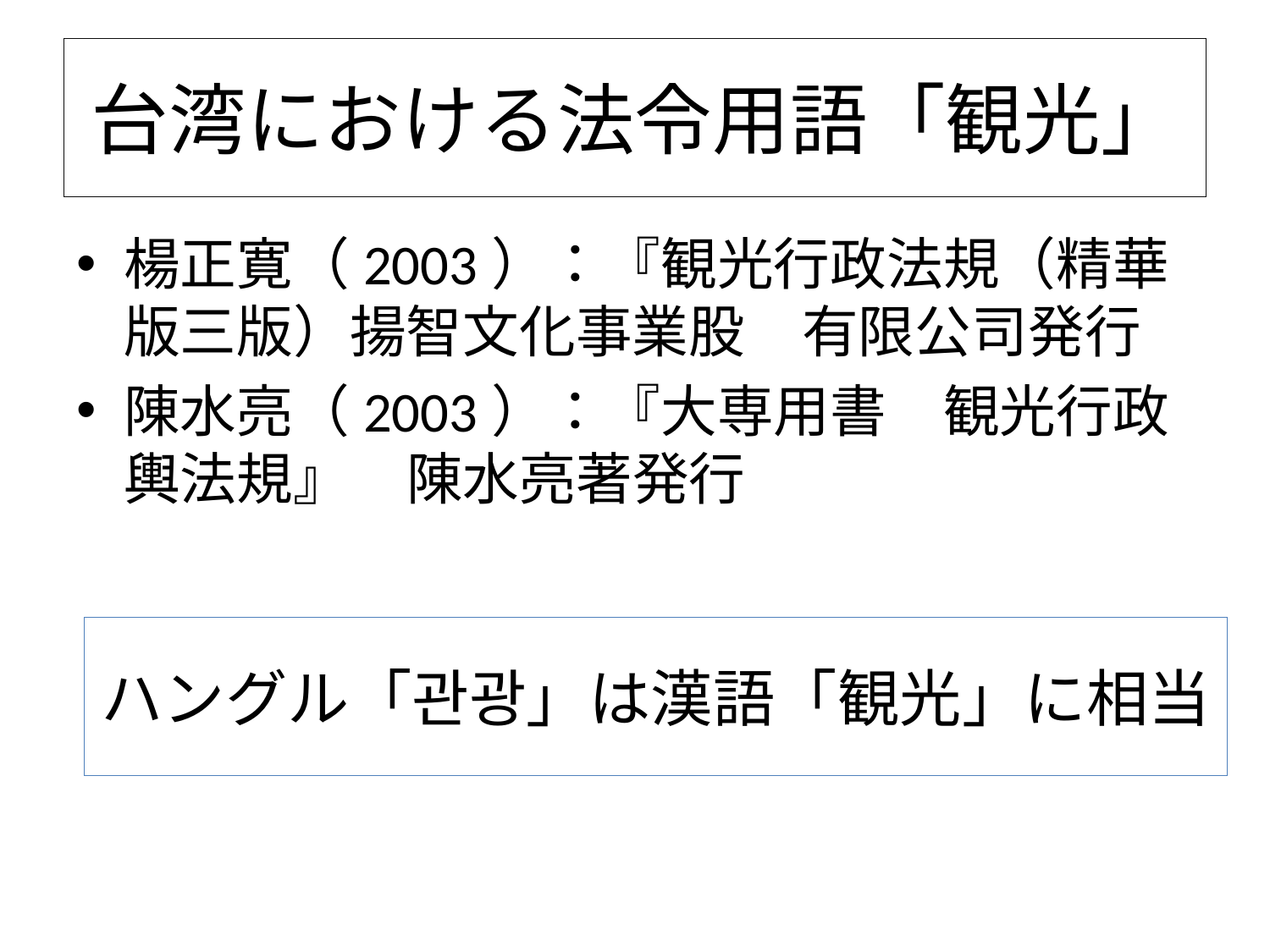

# 台湾における法令用語「観光」
楊正寛（2003）：『観光行政法規（精華版三版）揚智文化事業股　有限公司発行
陳水亮（2003）：『大専用書　観光行政輿法規』　陳水亮著発行
ハングル「관광」は漢語「観光」に相当